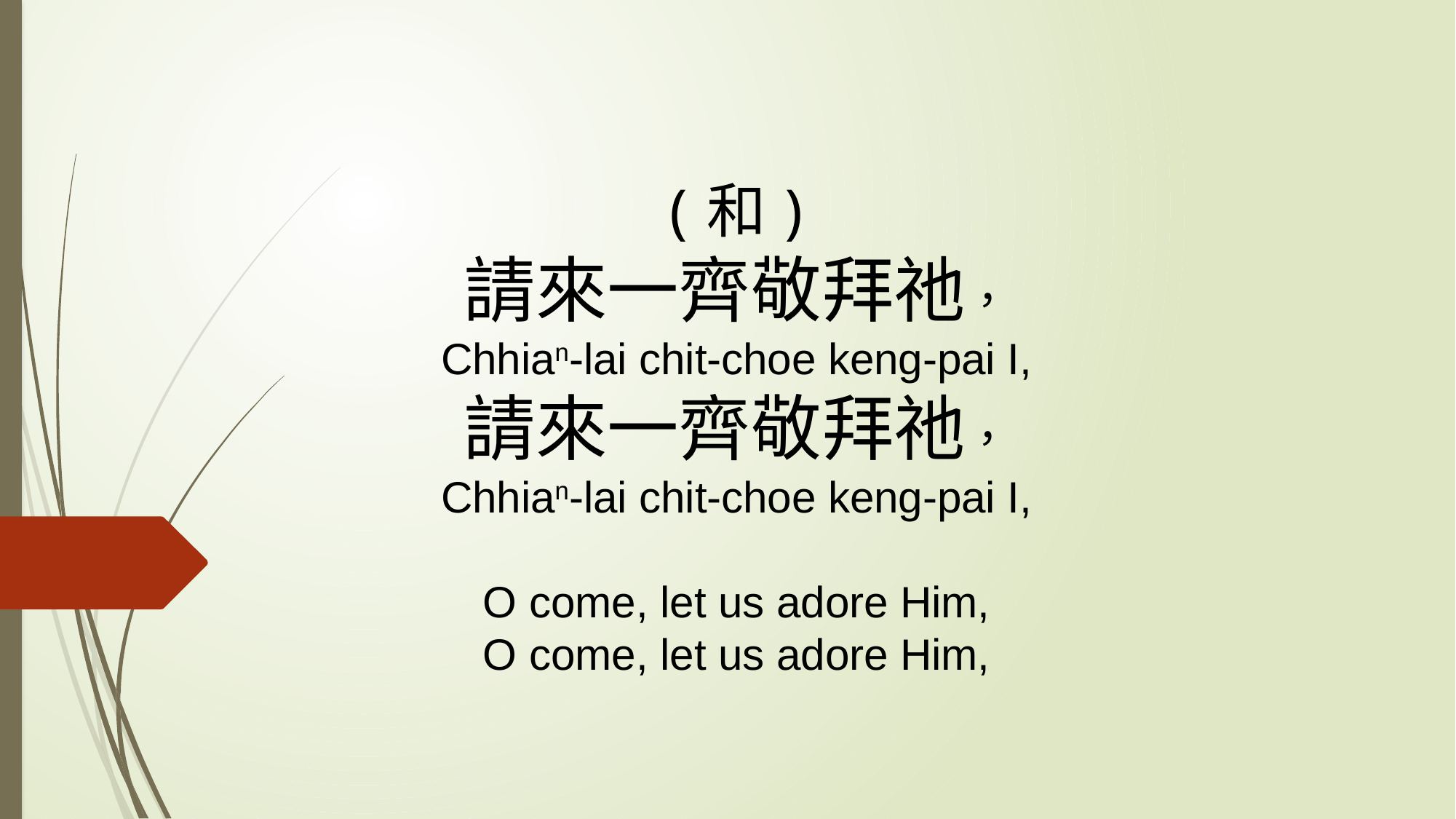

# (和) 請來一齊敬拜祂， Chhian-lai chit-choe keng-pai I, 請來一齊敬拜祂， Chhian-lai chit-choe keng-pai I, O come, let us adore Him, O come, let us adore Him,